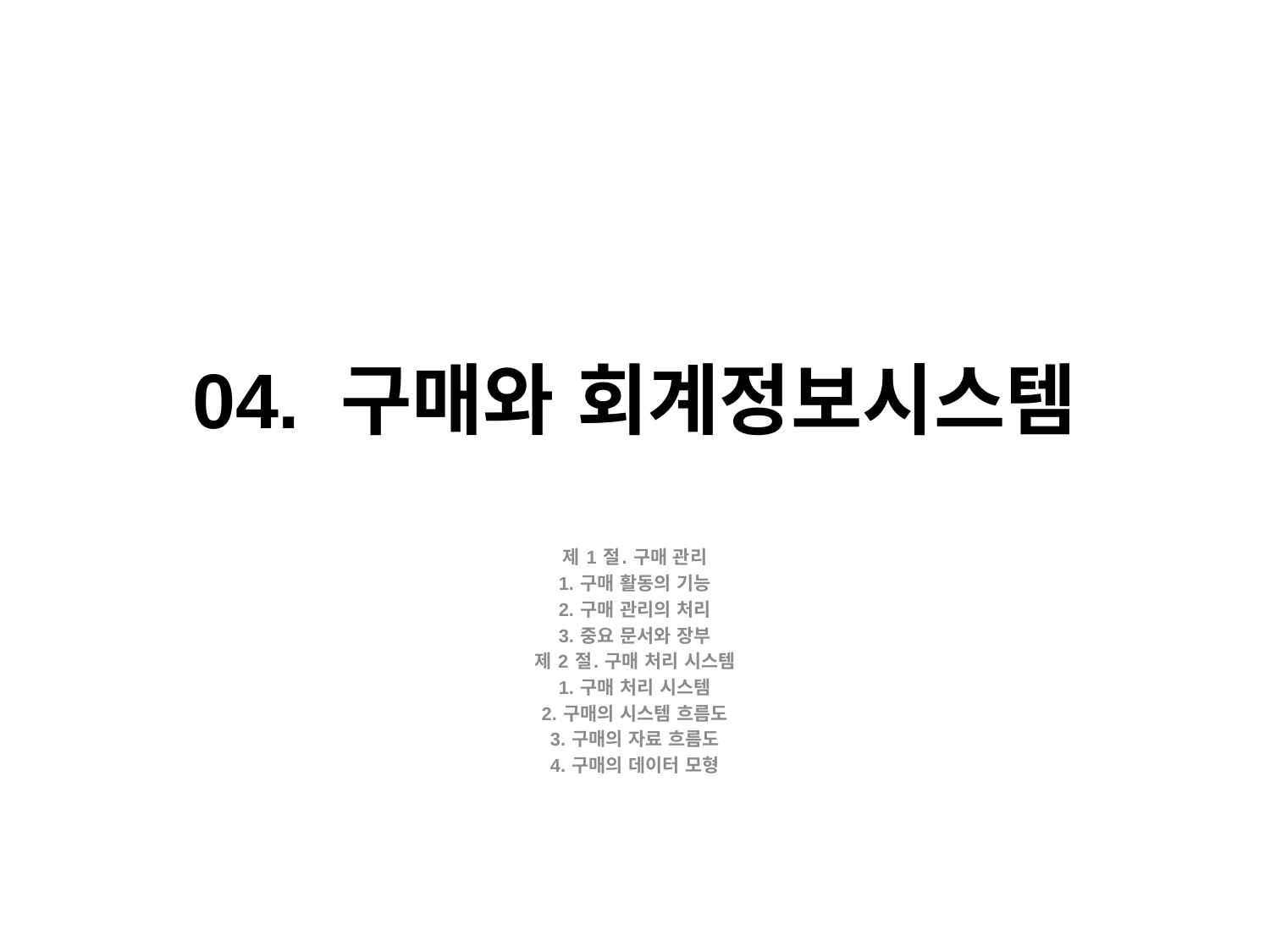

# 04. 구매와 회계정보시스템
제 1 절. 구매 관리
1. 구매 활동의 기능
2. 구매 관리의 처리
3. 중요 문서와 장부
제 2 절. 구매 처리 시스템
1. 구매 처리 시스템
2. 구매의 시스템 흐름도
3. 구매의 자료 흐름도
4. 구매의 데이터 모형